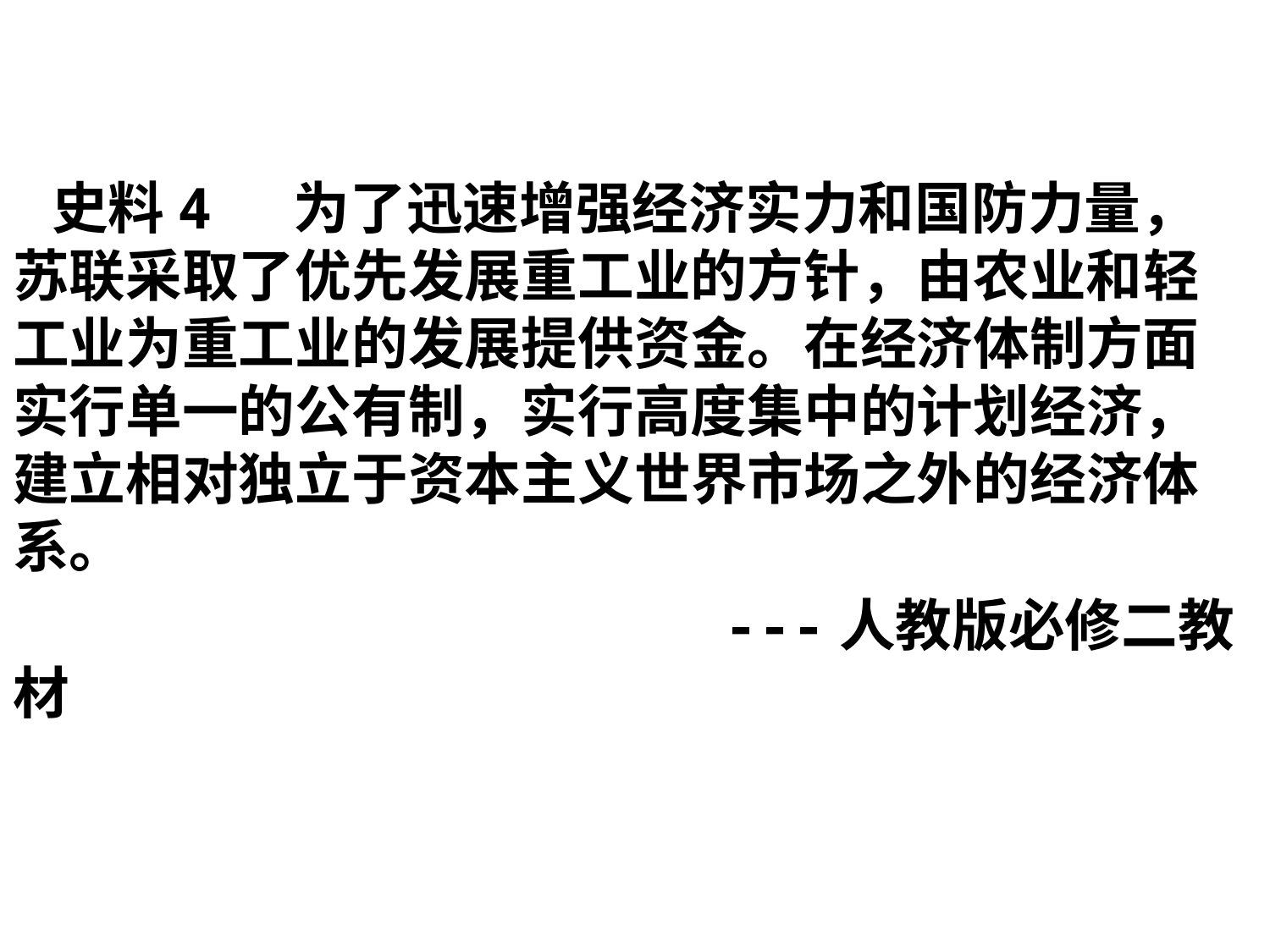

史料4  为了迅速增强经济实力和国防力量，苏联采取了优先发展重工业的方针，由农业和轻工业为重工业的发展提供资金。在经济体制方面实行单一的公有制，实行高度集中的计划经济，建立相对独立于资本主义世界市场之外的经济体系。
                     ---人教版必修二教材